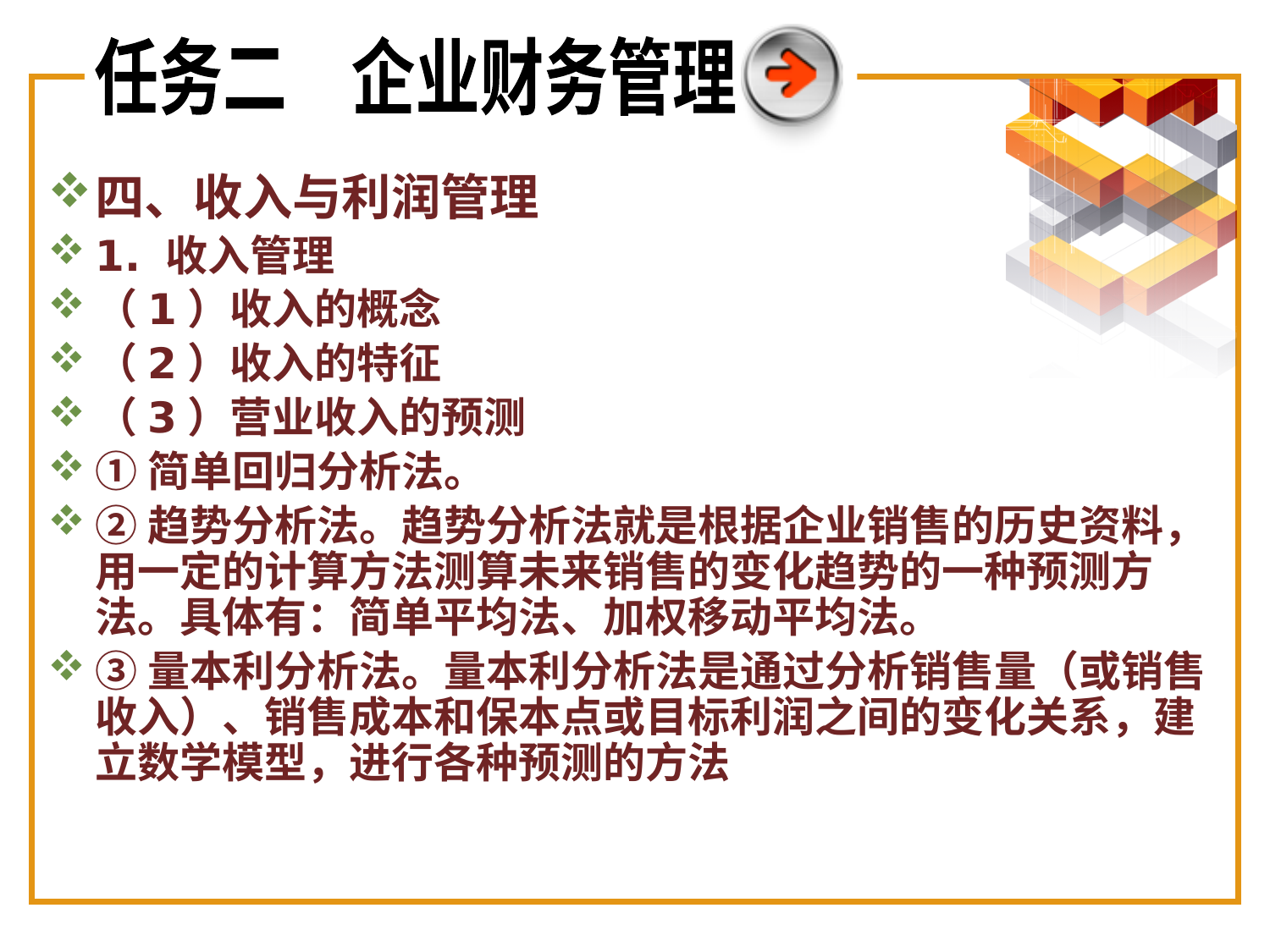

任务二　企业财务管理
四、收入与利润管理
1. 收入管理
（1）收入的概念
（2）收入的特征
（3）营业收入的预测
①简单回归分析法。
②趋势分析法。趋势分析法就是根据企业销售的历史资料，用一定的计算方法测算未来销售的变化趋势的一种预测方法。具体有：简单平均法、加权移动平均法。
③量本利分析法。量本利分析法是通过分析销售量（或销售收入）、销售成本和保本点或目标利润之间的变化关系，建立数学模型，进行各种预测的方法